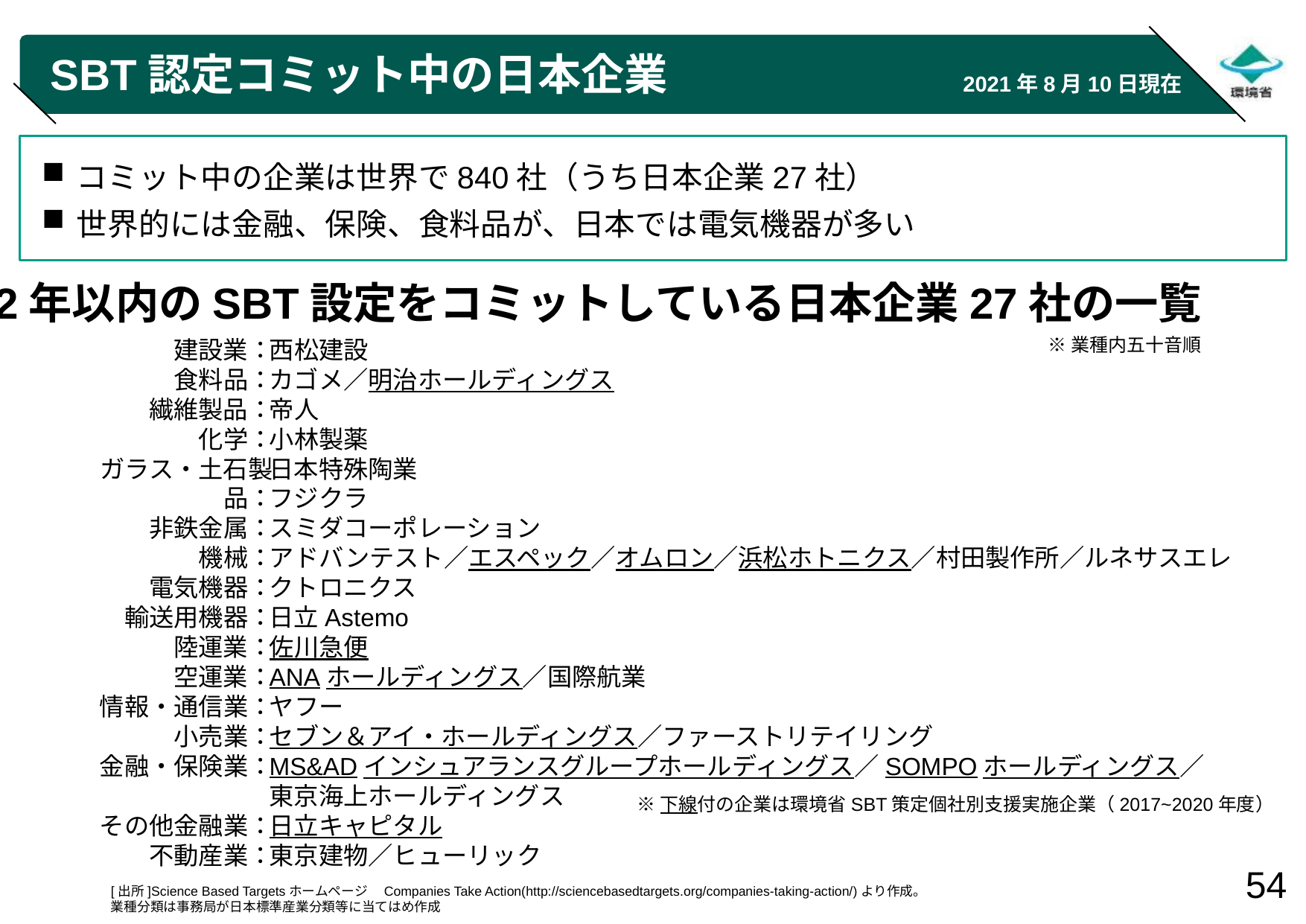

# SBT認定コミット中の日本企業
2021年8月10日現在
コミット中の企業は世界で840社（うち日本企業27社）
世界的には金融、保険、食料品が、日本では電気機器が多い
2年以内のSBT設定をコミットしている日本企業27社の一覧
※業種内五十音順
建設業：
食料品：
繊維製品：
化学：
ガラス・土石製品：
非鉄金属：
機械：
電気機器：
輸送用機器：
陸運業：
空運業：
情報・通信業：
小売業：
金融・保険業：

その他金融業：
不動産業：
西松建設
カゴメ／明治ホールディングス
帝人
小林製薬
日本特殊陶業
フジクラ
スミダコーポレーション
アドバンテスト／エスペック／オムロン／浜松ホトニクス／村田製作所／ルネサスエレクトロニクス
日立Astemo
佐川急便
ANAホールディングス／国際航業
ヤフー
セブン＆アイ・ホールディングス／ファーストリテイリング
MS&ADインシュアランスグループホールディングス／SOMPOホールディングス／
東京海上ホールディングス
日立キャピタル
東京建物／ヒューリック
※下線付の企業は環境省SBT策定個社別支援実施企業（2017~2020年度）
[出所]Science Based Targetsホームページ　Companies Take Action(http://sciencebasedtargets.org/companies-taking-action/)より作成。
業種分類は事務局が日本標準産業分類等に当てはめ作成